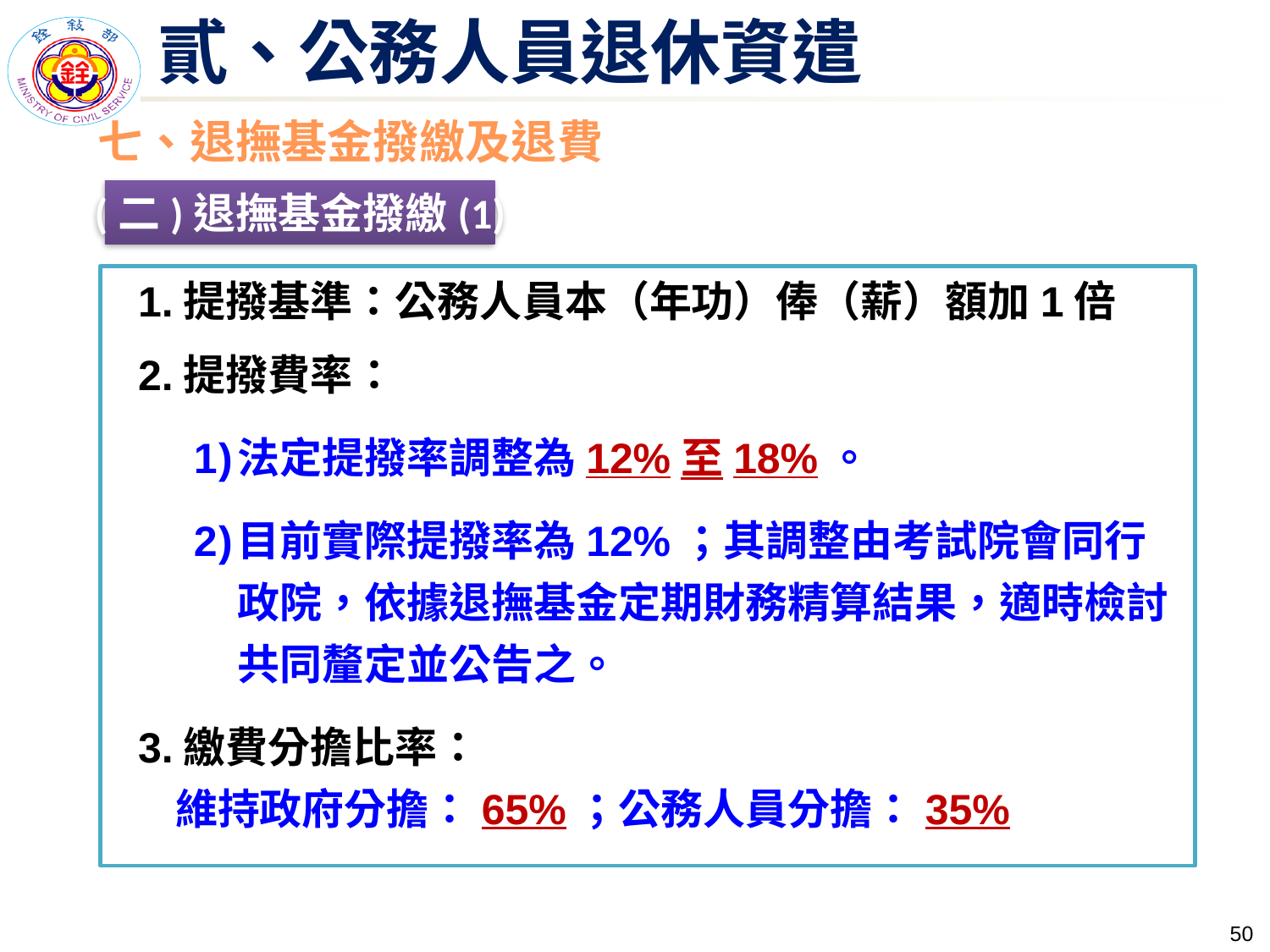

# 貳、公務人員退休資遣
七、退撫基金撥繳及退費
(二)退撫基金撥繳(1)
1.提撥基準：公務人員本（年功）俸（薪）額加1倍
2.提撥費率：
法定提撥率調整為12%至18%。
目前實際提撥率為12%；其調整由考試院會同行政院，依據退撫基金定期財務精算結果，適時檢討共同釐定並公告之。
3.繳費分擔比率：
維持政府分擔：65%；公務人員分擔：35%

50